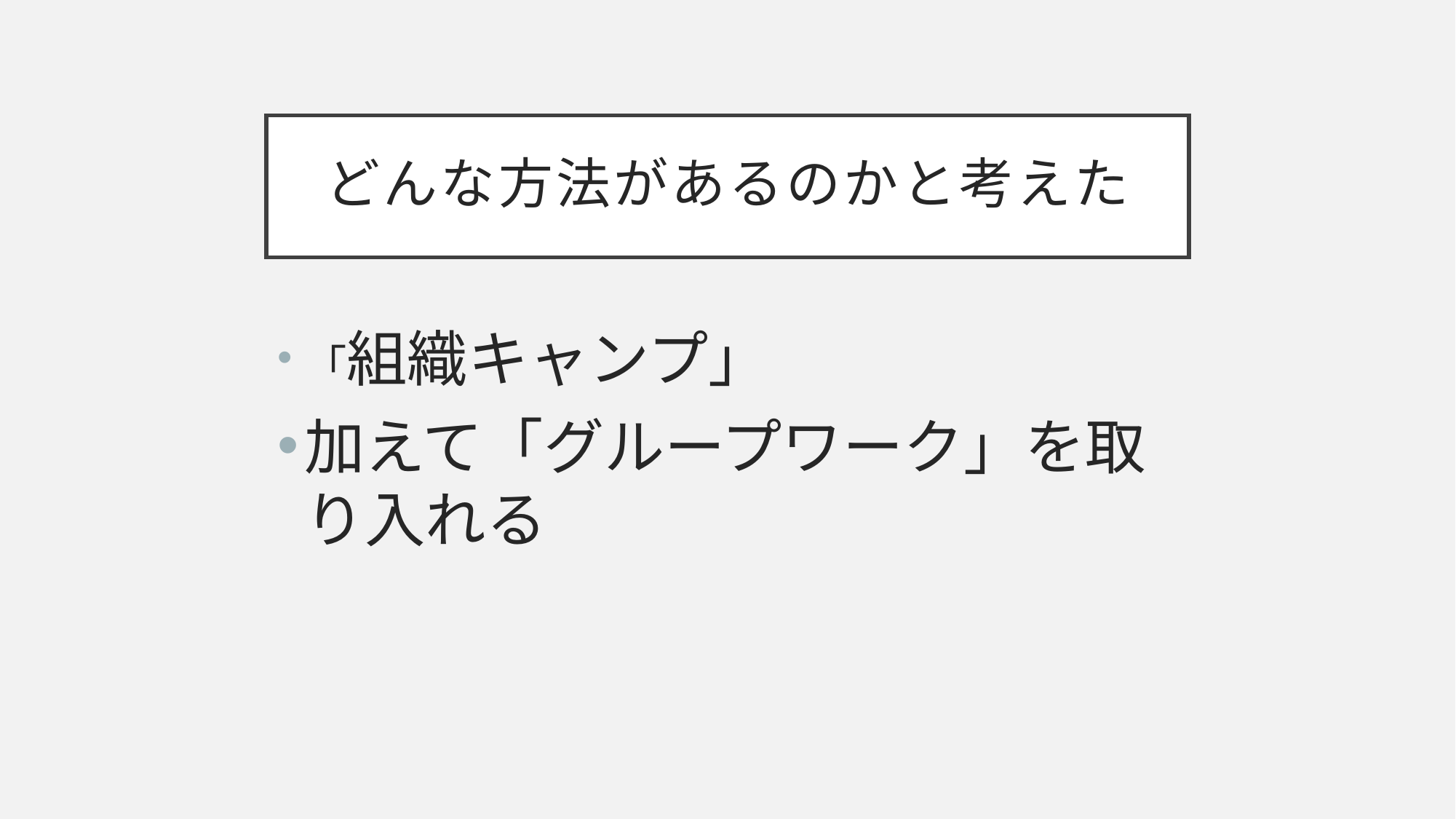

# どんな方法があるのかと考えた
「組織キャンプ」
加えて「グループワーク」を取り入れる